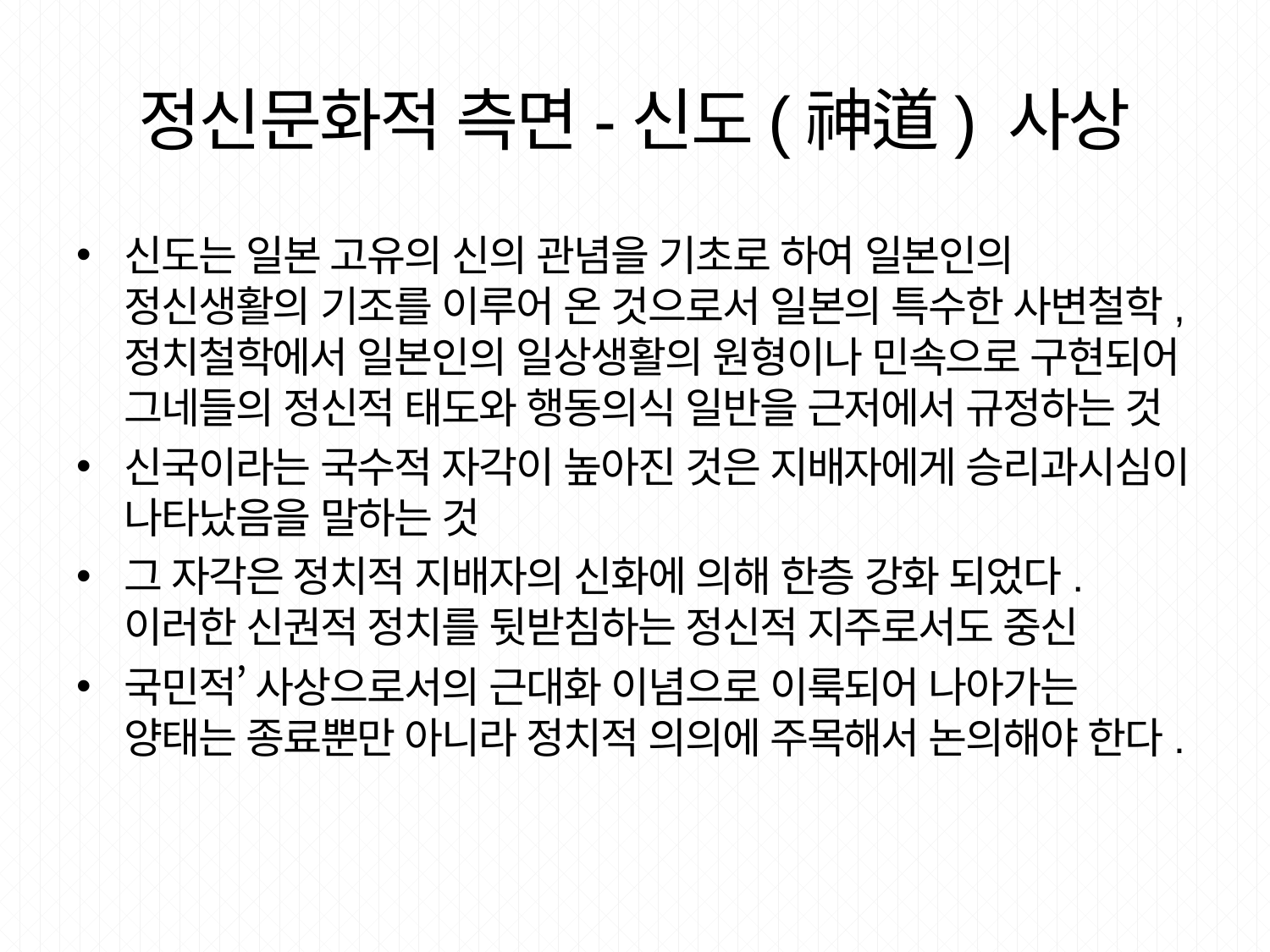

# 정신문화적 측면-신도(神道) 사상
신도는 일본 고유의 신의 관념을 기초로 하여 일본인의 정신생활의 기조를 이루어 온 것으로서 일본의 특수한 사변철학, 정치철학에서 일본인의 일상생활의 원형이나 민속으로 구현되어 그네들의 정신적 태도와 행동의식 일반을 근저에서 규정하는 것
신국이라는 국수적 자각이 높아진 것은 지배자에게 승리과시심이 나타났음을 말하는 것
그 자각은 정치적 지배자의 신화에 의해 한층 강화 되었다. 이러한 신권적 정치를 뒷받침하는 정신적 지주로서도 중신
국민적’ 사상으로서의 근대화 이념으로 이룩되어 나아가는 양태는 종료뿐만 아니라 정치적 의의에 주목해서 논의해야 한다.